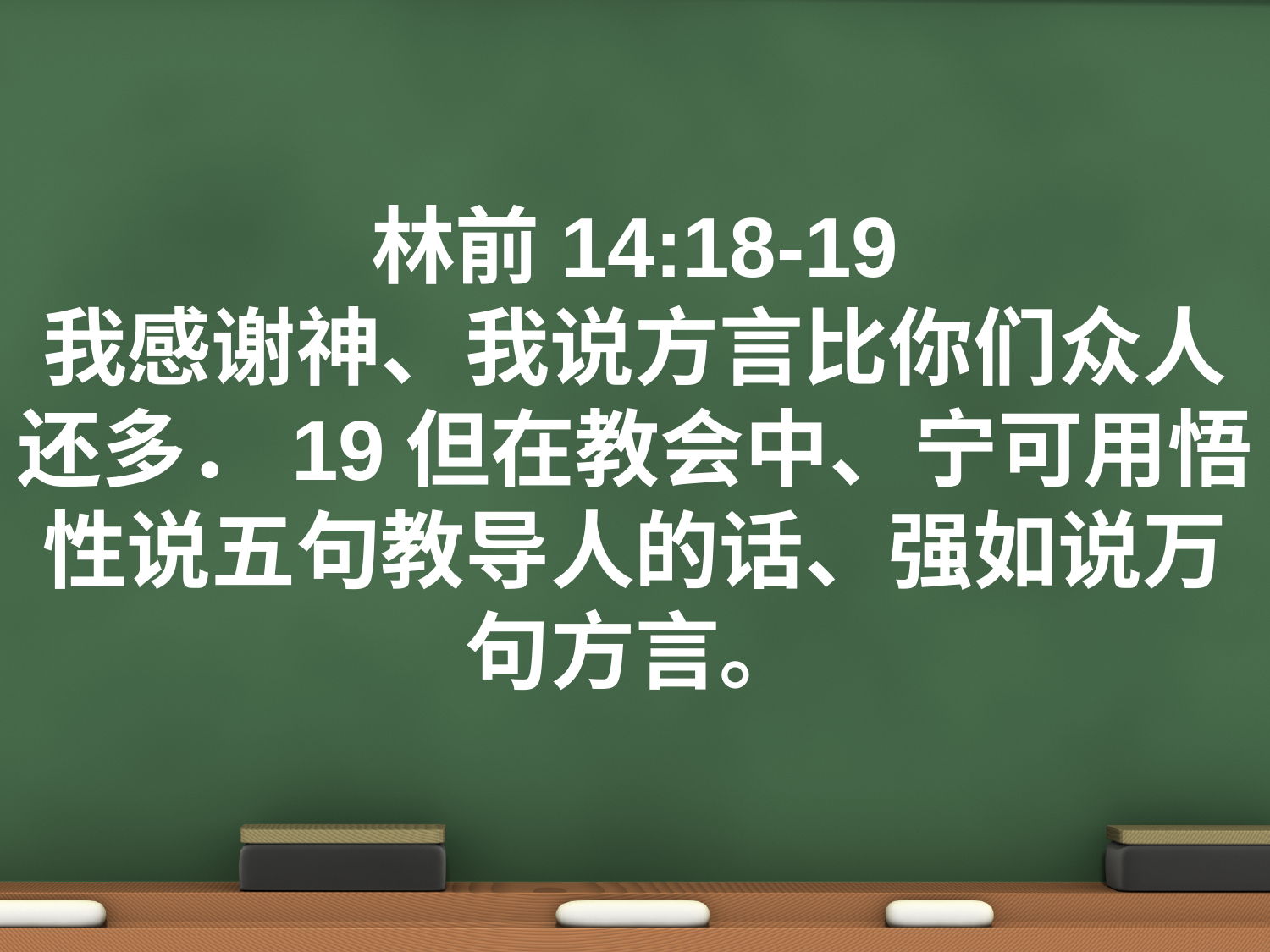

林前14:18-19
我感谢神、我说方言比你们众人还多．19但在教会中、宁可用悟性说五句教导人的话、强如说万句方言。